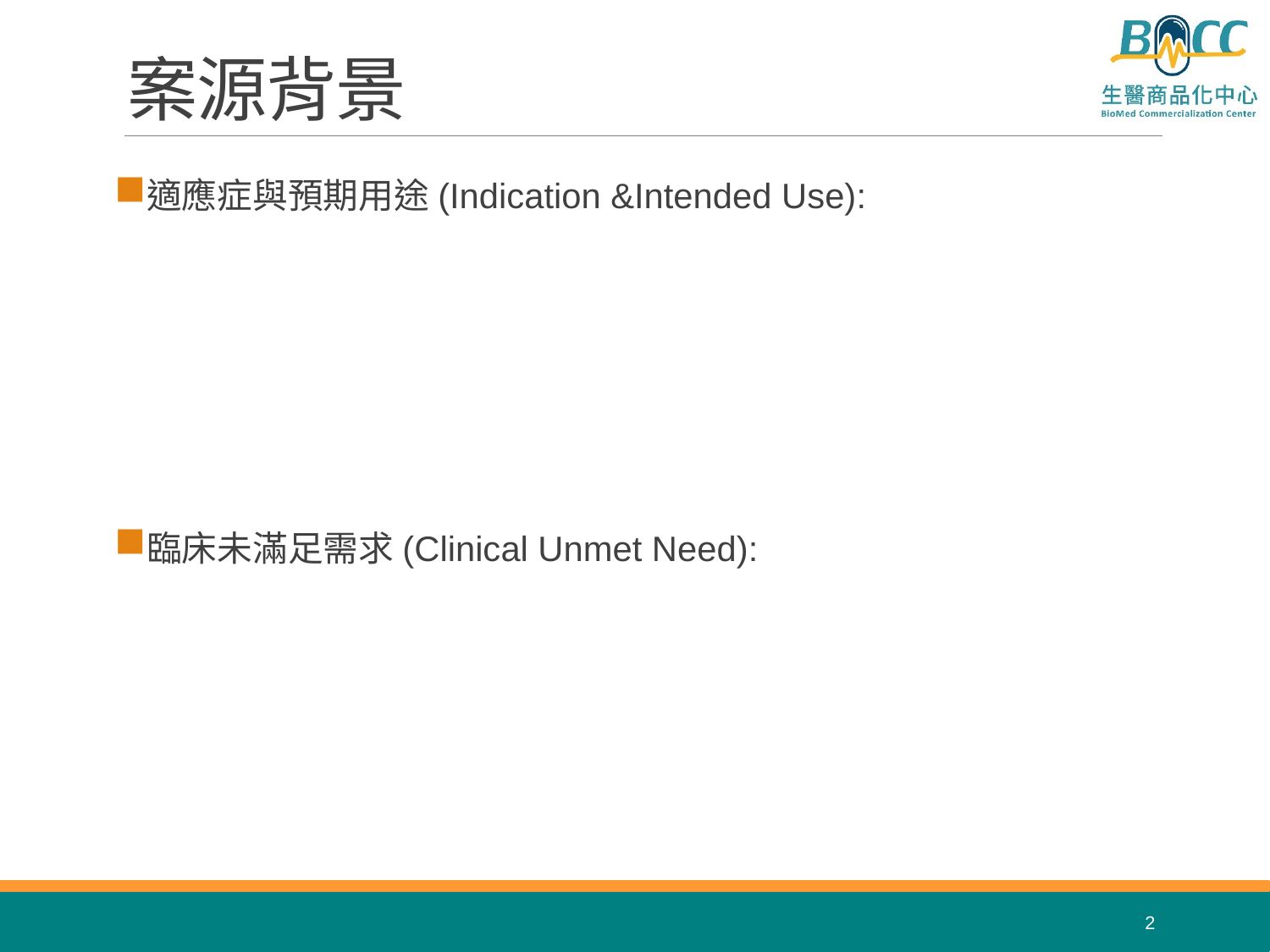

# 案源背景
適應症與預期用途(Indication &Intended Use):

臨床未滿足需求(Clinical Unmet Need):

2